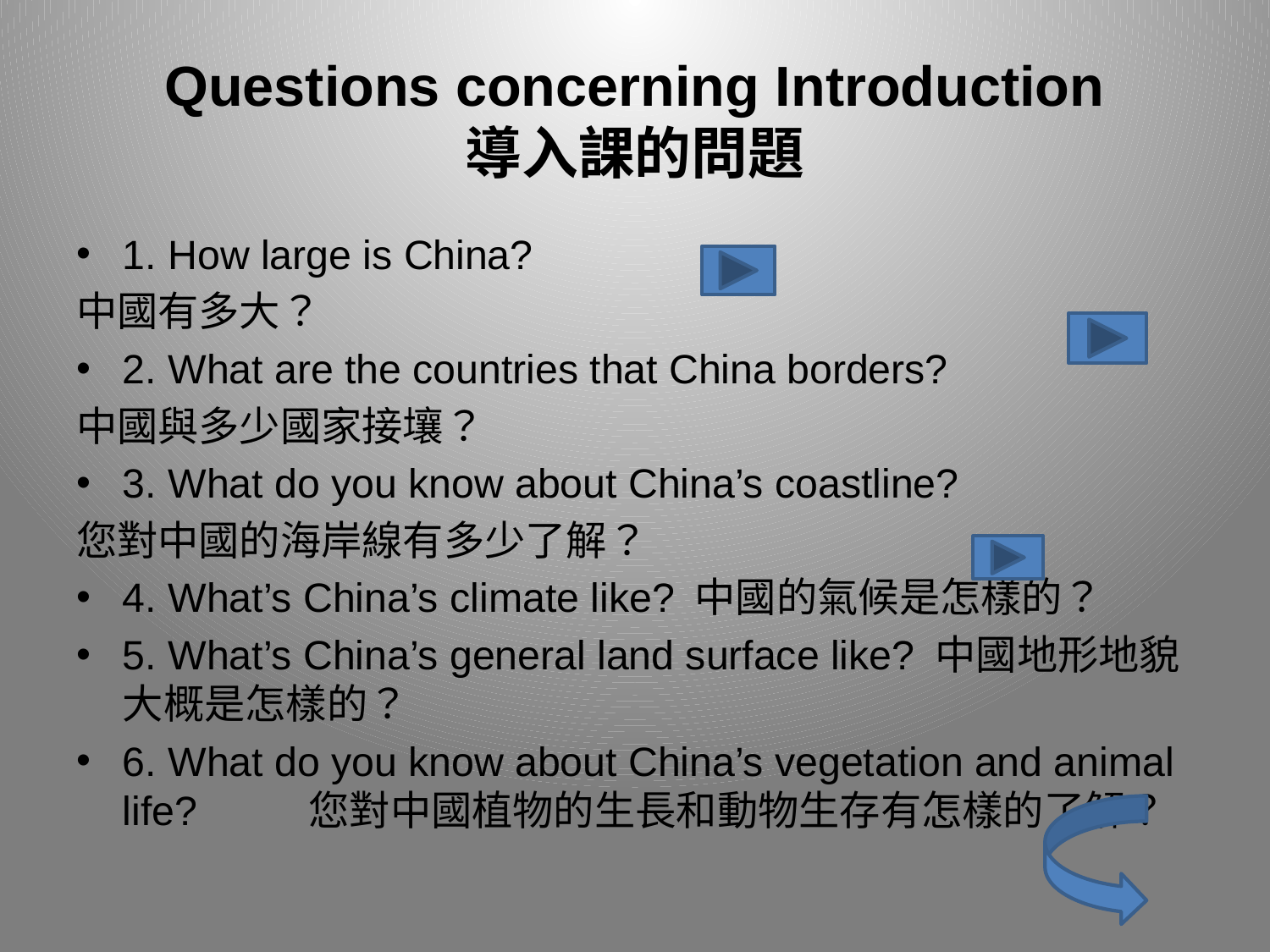

# Questions concerning Introduction 導入課的問題
1. How large is China?
中國有多大？
2. What are the countries that China borders?
中國與多少國家接壤？
3. What do you know about China’s coastline?
您對中國的海岸線有多少了解？
4. What’s China’s climate like? 中國的氣候是怎樣的？
5. What’s China’s general land surface like? 中國地形地貌大概是怎樣的？
6. What do you know about China’s vegetation and animal life?         您對中國植物的生長和動物生存有怎樣的了解？